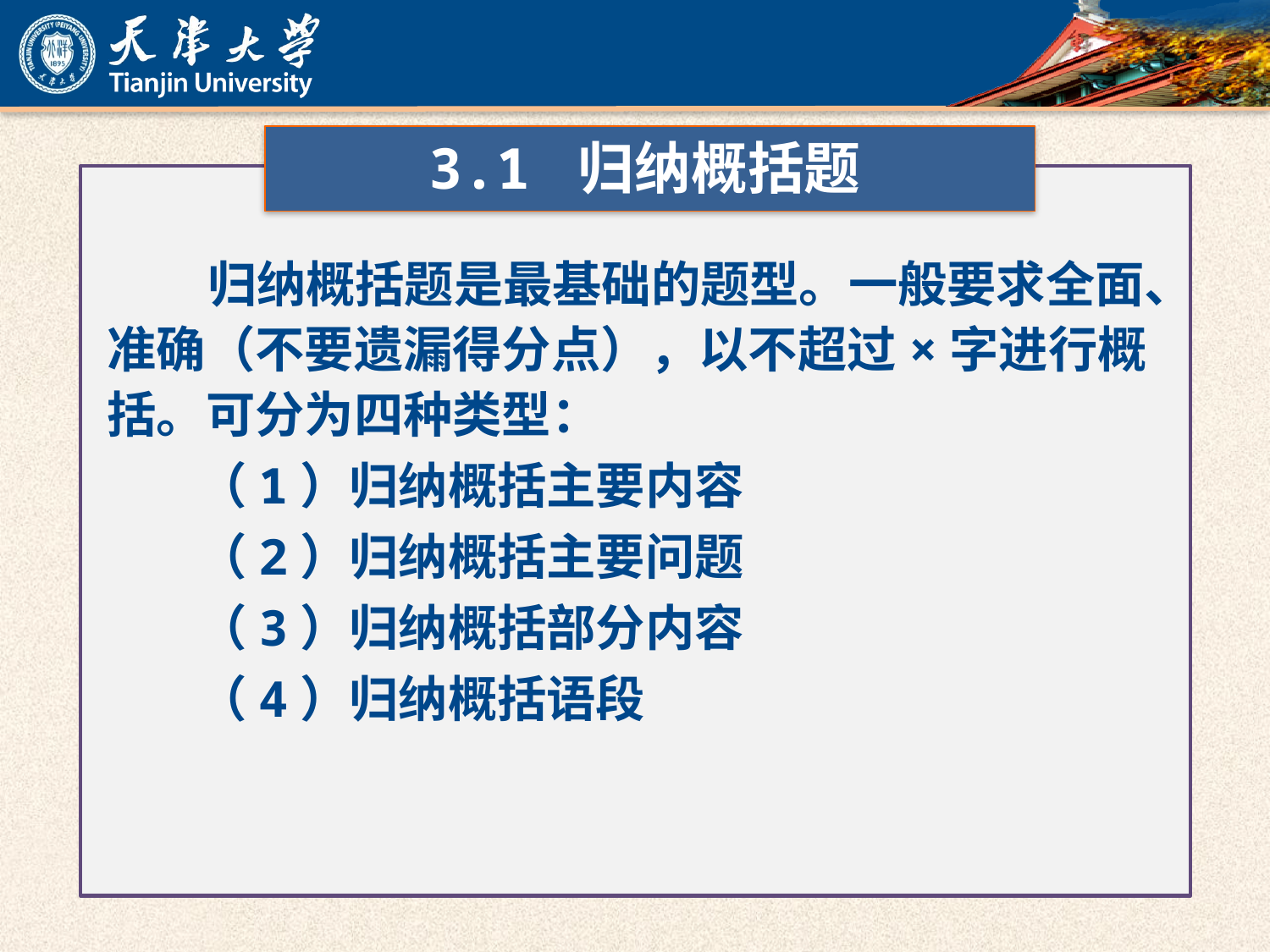

3.1 归纳概括题

归纳概括题是最基础的题型。一般要求全面、准确（不要遗漏得分点），以不超过×字进行概括。可分为四种类型：
（1）归纳概括主要内容
（2）归纳概括主要问题
（3）归纳概括部分内容
（4）归纳概括语段